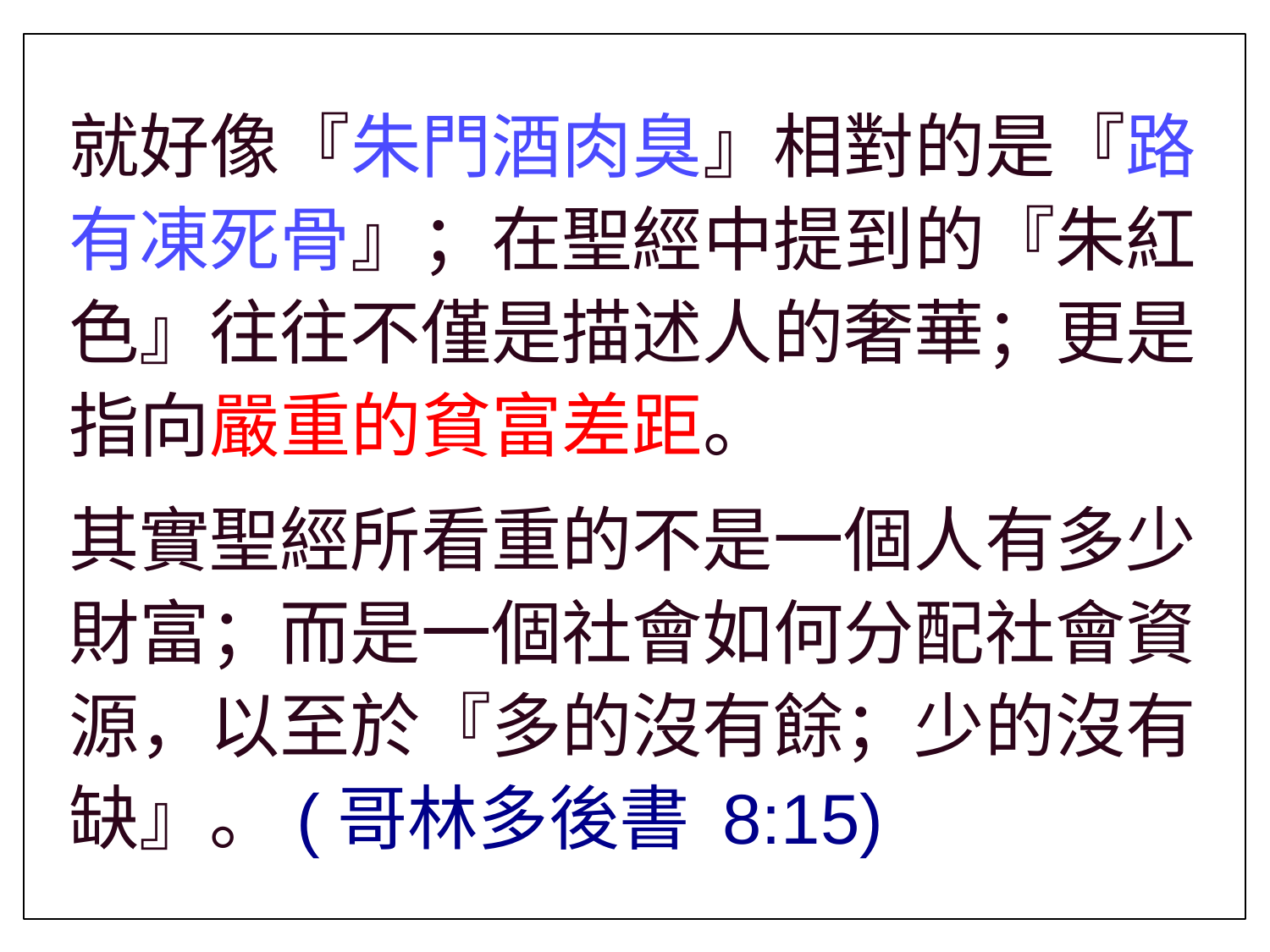

就好像『朱門酒肉臭』相對的是『路有凍死骨』；在聖經中提到的『朱紅色』往往不僅是描述人的奢華；更是指向嚴重的貧富差距。
其實聖經所看重的不是一個人有多少財富；而是一個社會如何分配社會資源，以至於『多的沒有餘；少的沒有缺』。(哥林多後書 8:15)